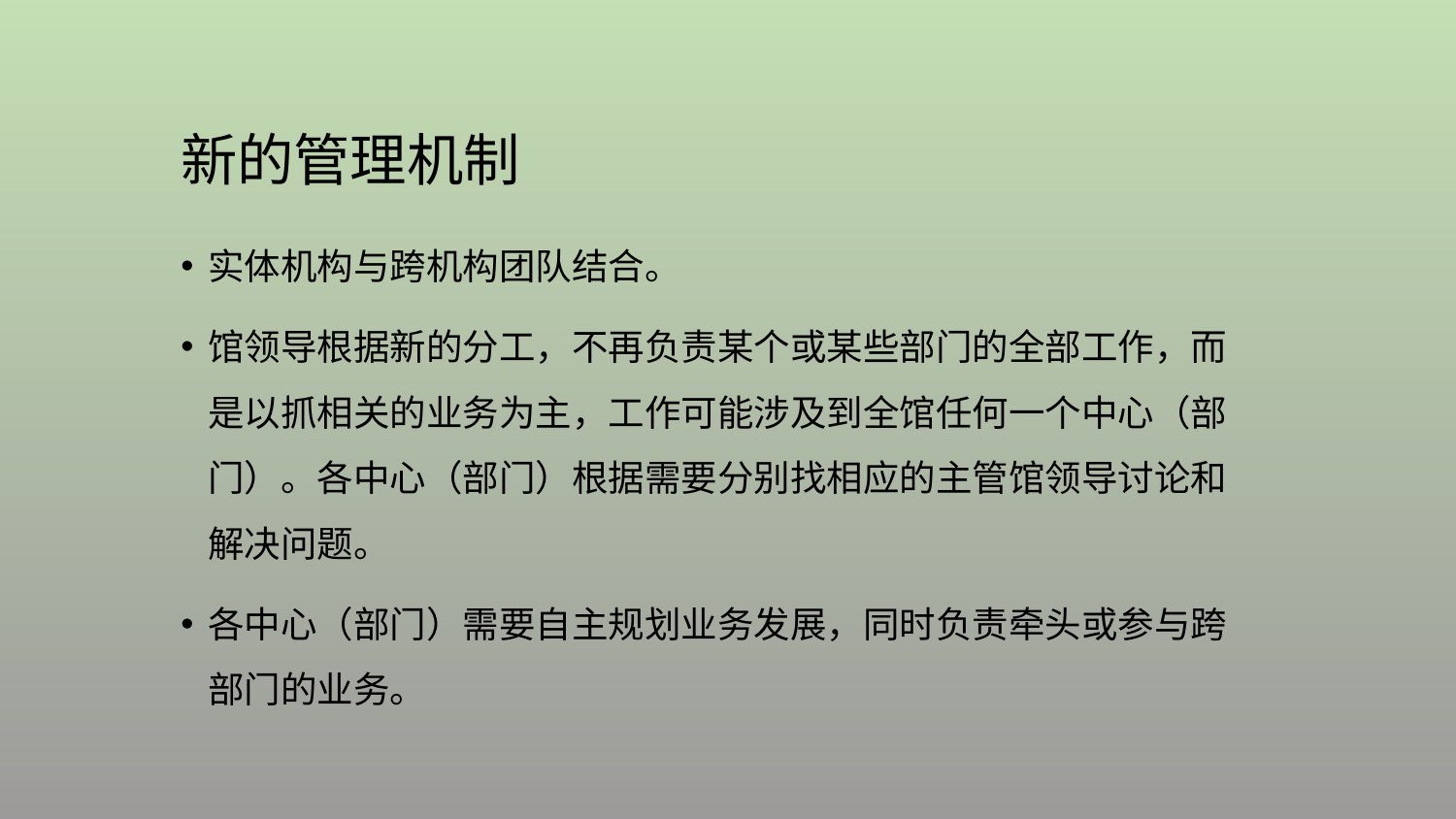

# 新的管理机制
实体机构与跨机构团队结合。
馆领导根据新的分工，不再负责某个或某些部门的全部工作，而是以抓相关的业务为主，工作可能涉及到全馆任何一个中心（部门）。各中心（部门）根据需要分别找相应的主管馆领导讨论和解决问题。
各中心（部门）需要自主规划业务发展，同时负责牵头或参与跨部门的业务。